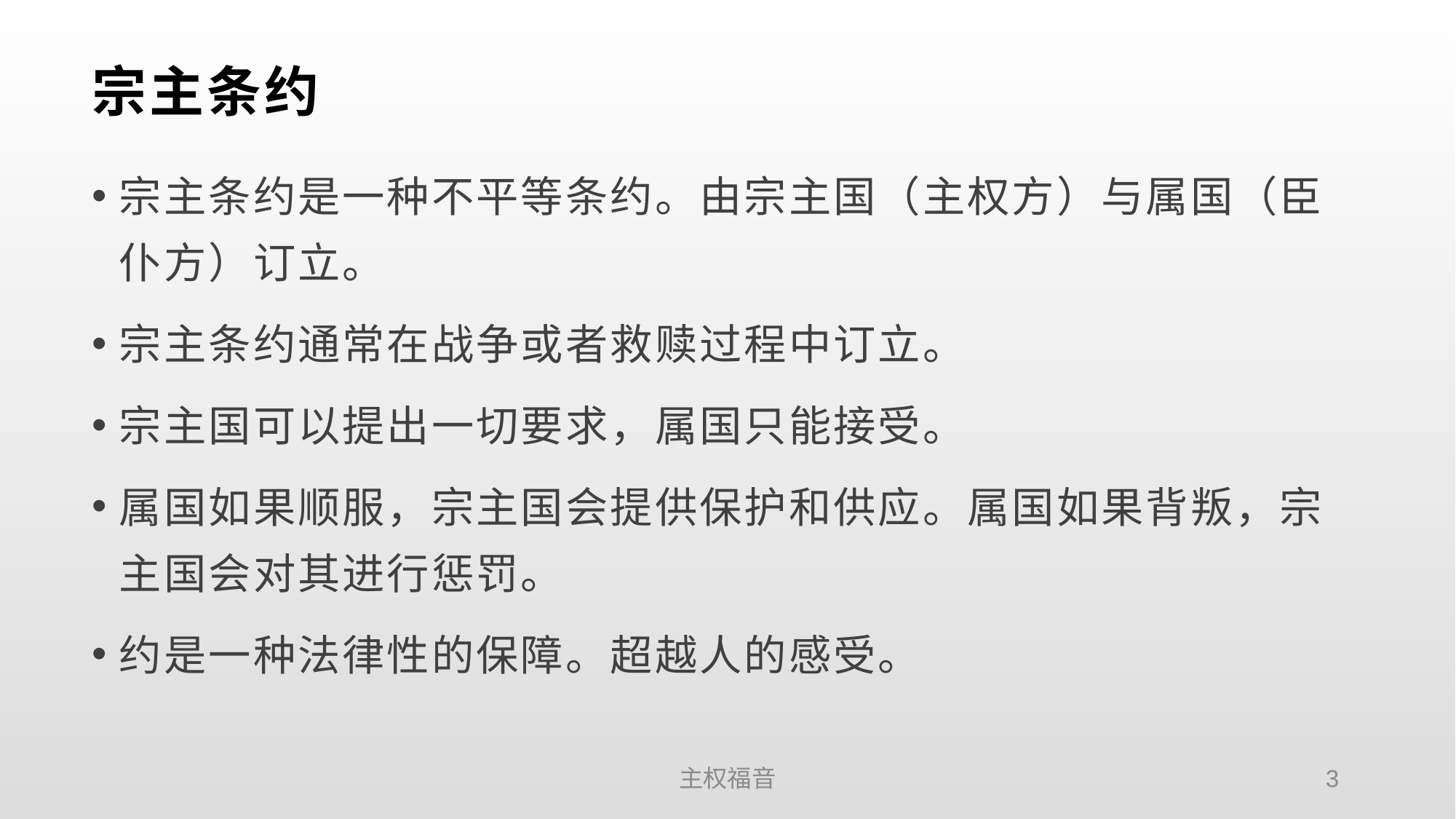

# 宗主条约
宗主条约是一种不平等条约。由宗主国（主权方）与属国（臣仆方）订立。
宗主条约通常在战争或者救赎过程中订立。
宗主国可以提出一切要求，属国只能接受。
属国如果顺服，宗主国会提供保护和供应。属国如果背叛，宗主国会对其进行惩罚。
约是一种法律性的保障。超越人的感受。
主权福音
3